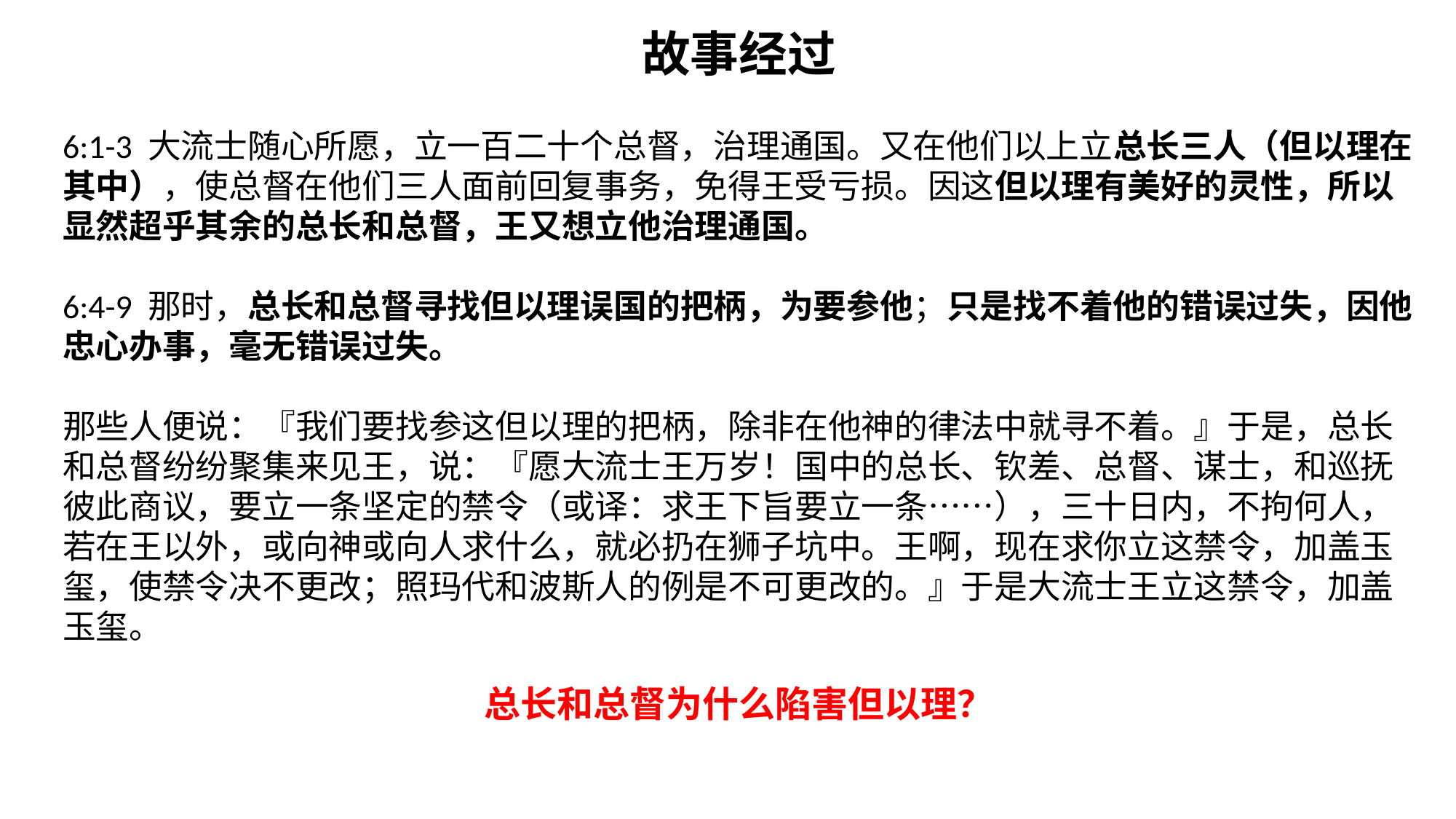

故事经过

6:1-3 大流士随心所愿，立一百二十个总督，治理通国。又在他们以上立总长三人（但以理在其中），使总督在他们三人面前回复事务，免得王受亏损。因这但以理有美好的灵性，所以显然超乎其余的总长和总督，王又想立他治理通国。

6:4-9 那时，总长和总督寻找但以理误国的把柄，为要参他；只是找不着他的错误过失，因他忠心办事，毫无错误过失。

那些人便说：『我们要找参这但以理的把柄，除非在他神的律法中就寻不着。』于是，总长和总督纷纷聚集来见王，说：『愿大流士王万岁！国中的总长、钦差、总督、谋士，和巡抚彼此商议，要立一条坚定的禁令（或译：求王下旨要立一条……），三十日内，不拘何人，若在王以外，或向神或向人求什么，就必扔在狮子坑中。王啊，现在求你立这禁令，加盖玉玺，使禁令决不更改；照玛代和波斯人的例是不可更改的。』于是大流士王立这禁令，加盖玉玺。

总长和总督为什么陷害但以理？